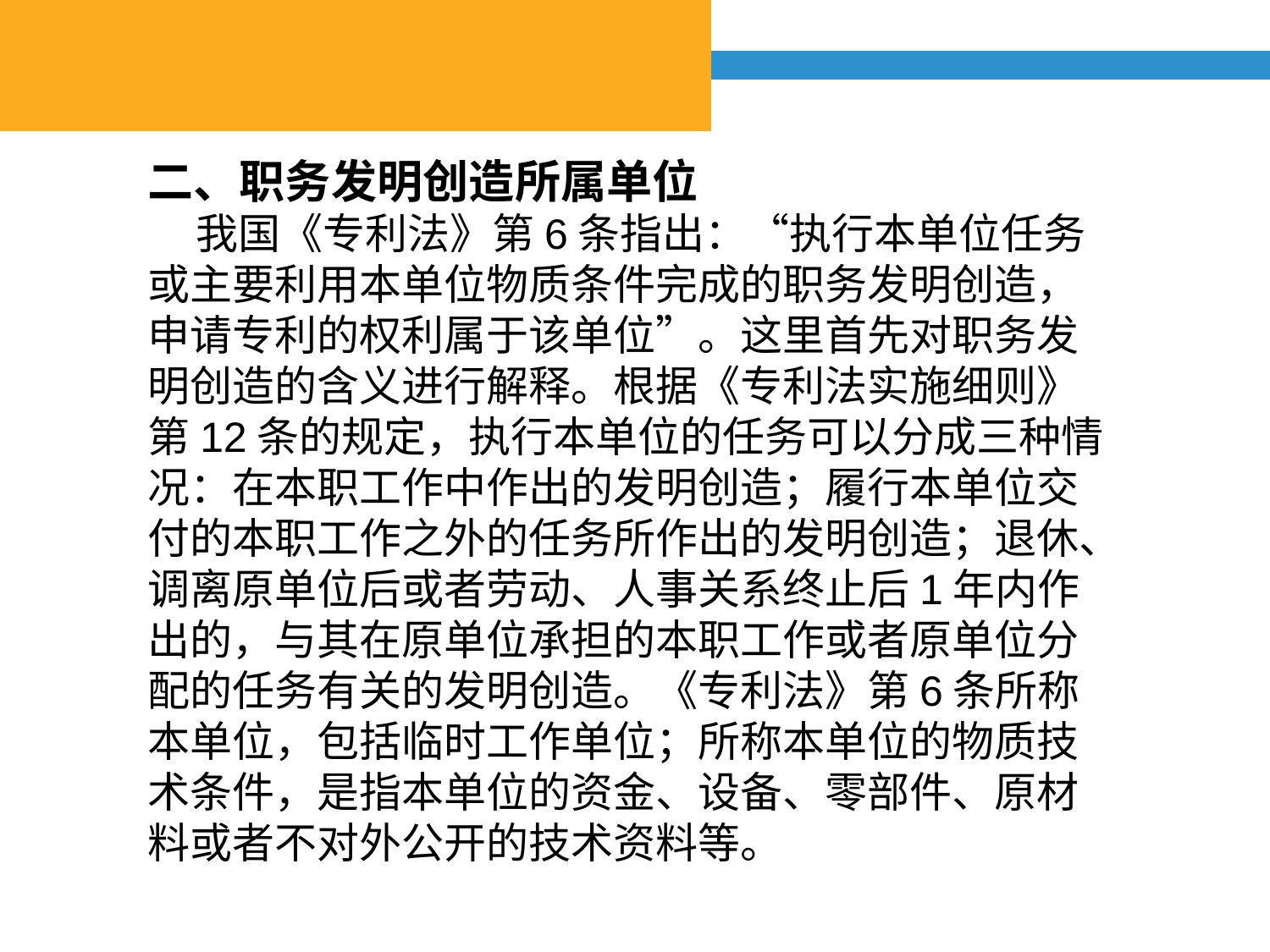

二、职务发明创造所属单位
    我国《专利法》第6条指出：“执行本单位任务或主要利用本单位物质条件完成的职务发明创造，申请专利的权利属于该单位”。这里首先对职务发明创造的含义进行解释。根据《专利法实施细则》第12条的规定，执行本单位的任务可以分成三种情况：在本职工作中作出的发明创造；履行本单位交付的本职工作之外的任务所作出的发明创造；退休、调离原单位后或者劳动、人事关系终止后1年内作出的，与其在原单位承担的本职工作或者原单位分配的任务有关的发明创造。《专利法》第6条所称本单位，包括临时工作单位；所称本单位的物质技术条件，是指本单位的资金、设备、零部件、原材料或者不对外公开的技术资料等。
第二节 专利权的主体